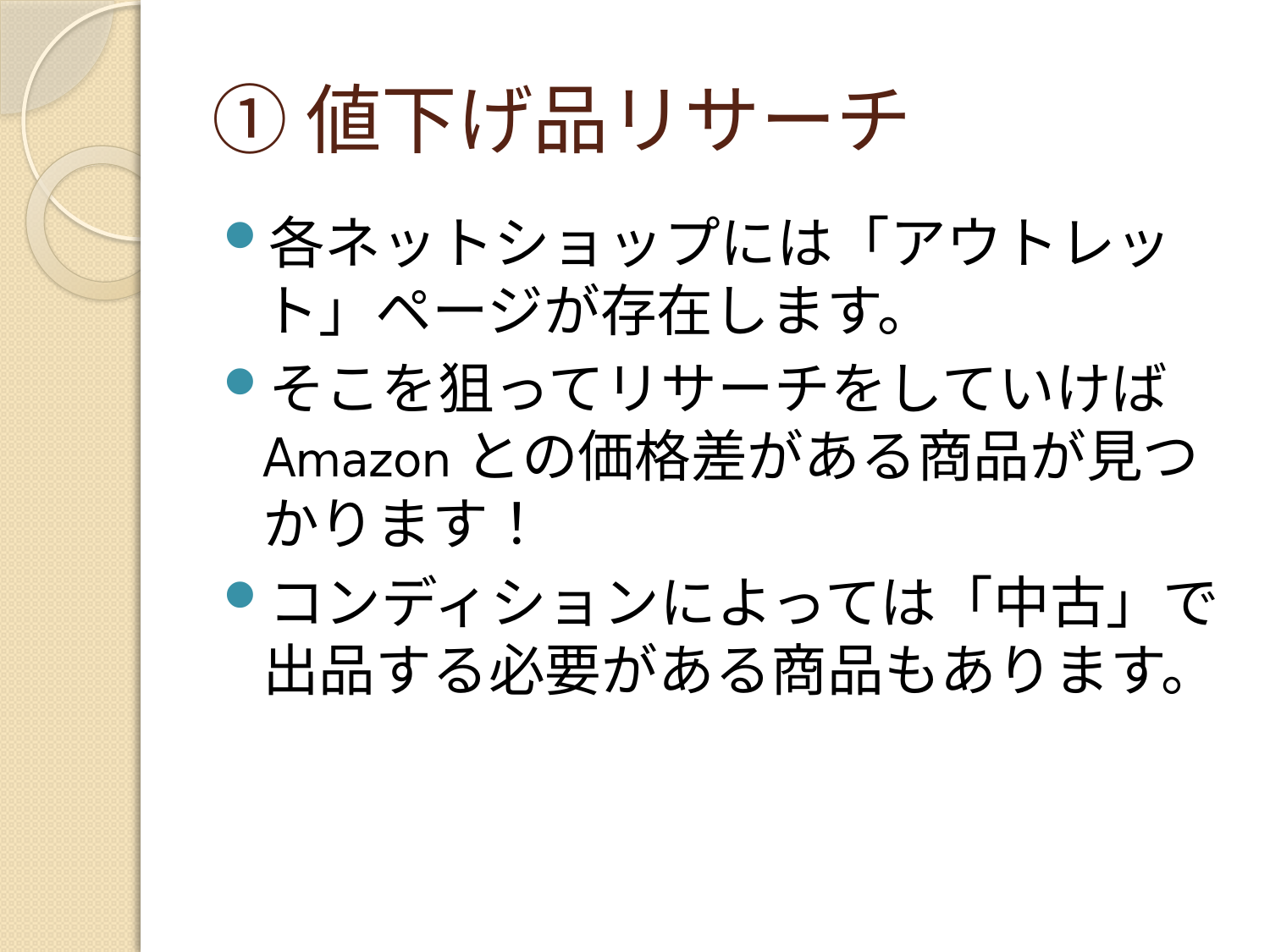

# ①値下げ品リサーチ
各ネットショップには「アウトレット」ページが存在します。
そこを狙ってリサーチをしていけばAmazonとの価格差がある商品が見つかります！
コンディションによっては「中古」で出品する必要がある商品もあります。